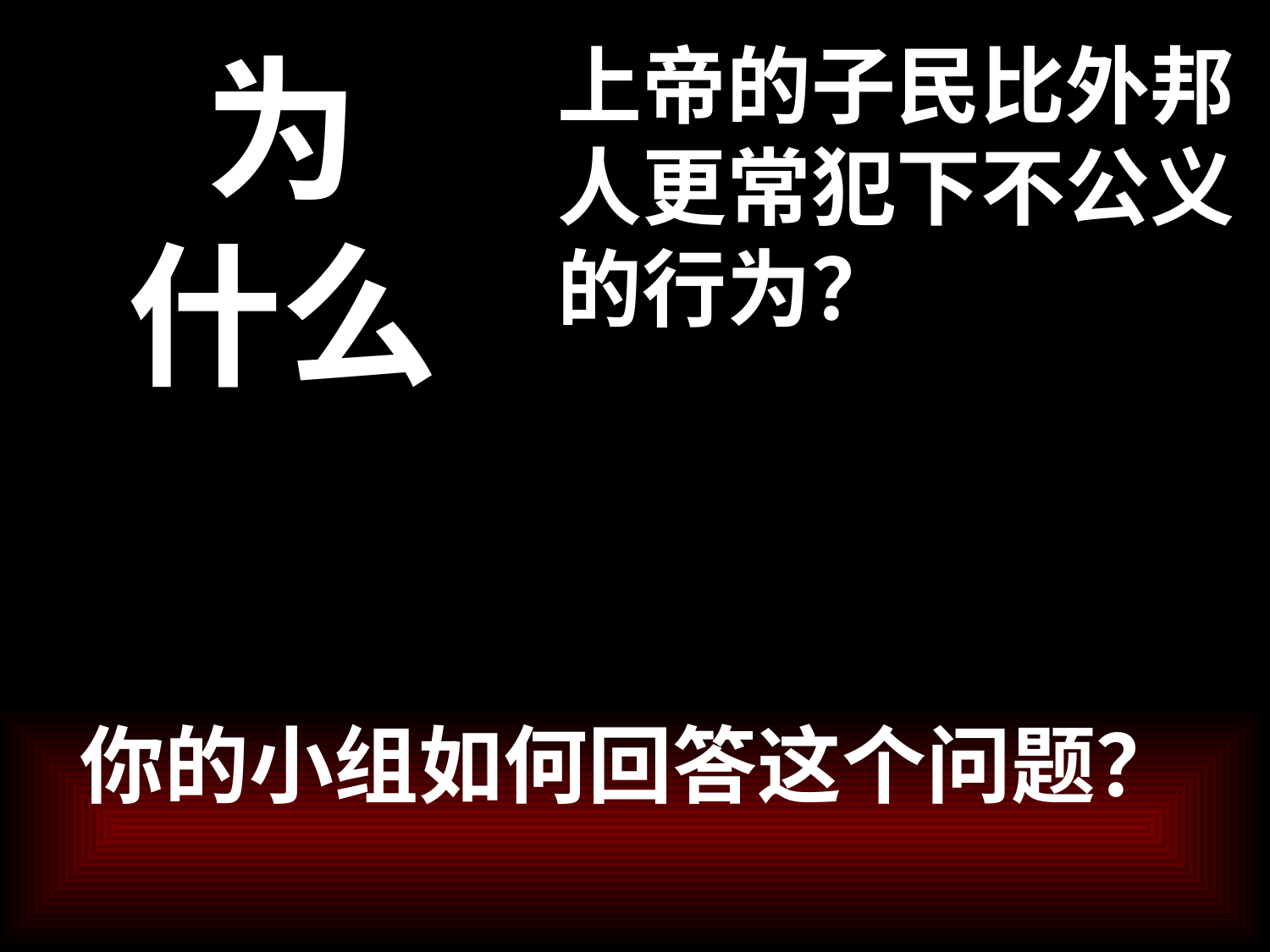

# 为 什么
上帝的子民比外邦人更常犯下不公义的行为？

你的小组如何回答这个问题？